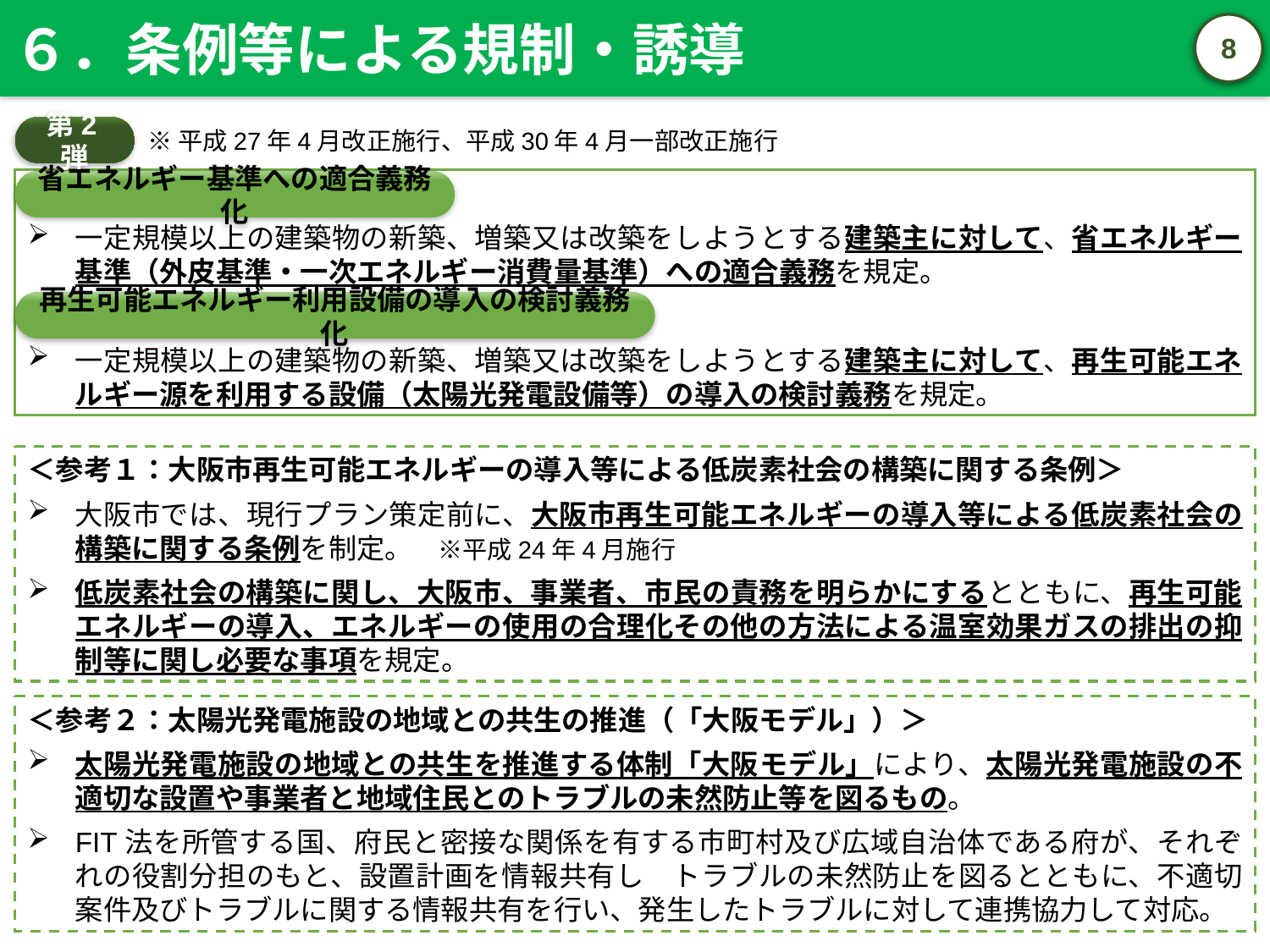

６．条例等による規制・誘導
8
第2弾
※平成27年4月改正施行、平成30年4月一部改正施行

一定規模以上の建築物の新築、増築又は改築をしようとする建築主に対して、省エネルギー基準（外皮基準・一次エネルギー消費量基準）への適合義務を規定。

一定規模以上の建築物の新築、増築又は改築をしようとする建築主に対して、再生可能エネルギー源を利用する設備（太陽光発電設備等）の導入の検討義務を規定。
省エネルギー基準への適合義務化
再生可能エネルギー利用設備の導入の検討義務化
＜参考１：大阪市再生可能エネルギーの導入等による低炭素社会の構築に関する条例＞
大阪市では、現行プラン策定前に、大阪市再生可能エネルギーの導入等による低炭素社会の構築に関する条例を制定。　※平成24年4月施行
低炭素社会の構築に関し、大阪市、事業者、市民の責務を明らかにするとともに、再生可能エネルギーの導入、エネルギーの使用の合理化その他の方法による温室効果ガスの排出の抑制等に関し必要な事項を規定。
＜参考２：太陽光発電施設の地域との共生の推進（「大阪モデル」）＞
太陽光発電施設の地域との共生を推進する体制「大阪モデル」により、太陽光発電施設の不適切な設置や事業者と地域住民とのトラブルの未然防止等を図るもの。
FIT法を所管する国、府民と密接な関係を有する市町村及び広域自治体である府が、それぞれの役割分担のもと、設置計画を情報共有し　トラブルの未然防止を図るとともに、不適切案件及びトラブルに関する情報共有を行い、発生したトラブルに対して連携協力して対応。